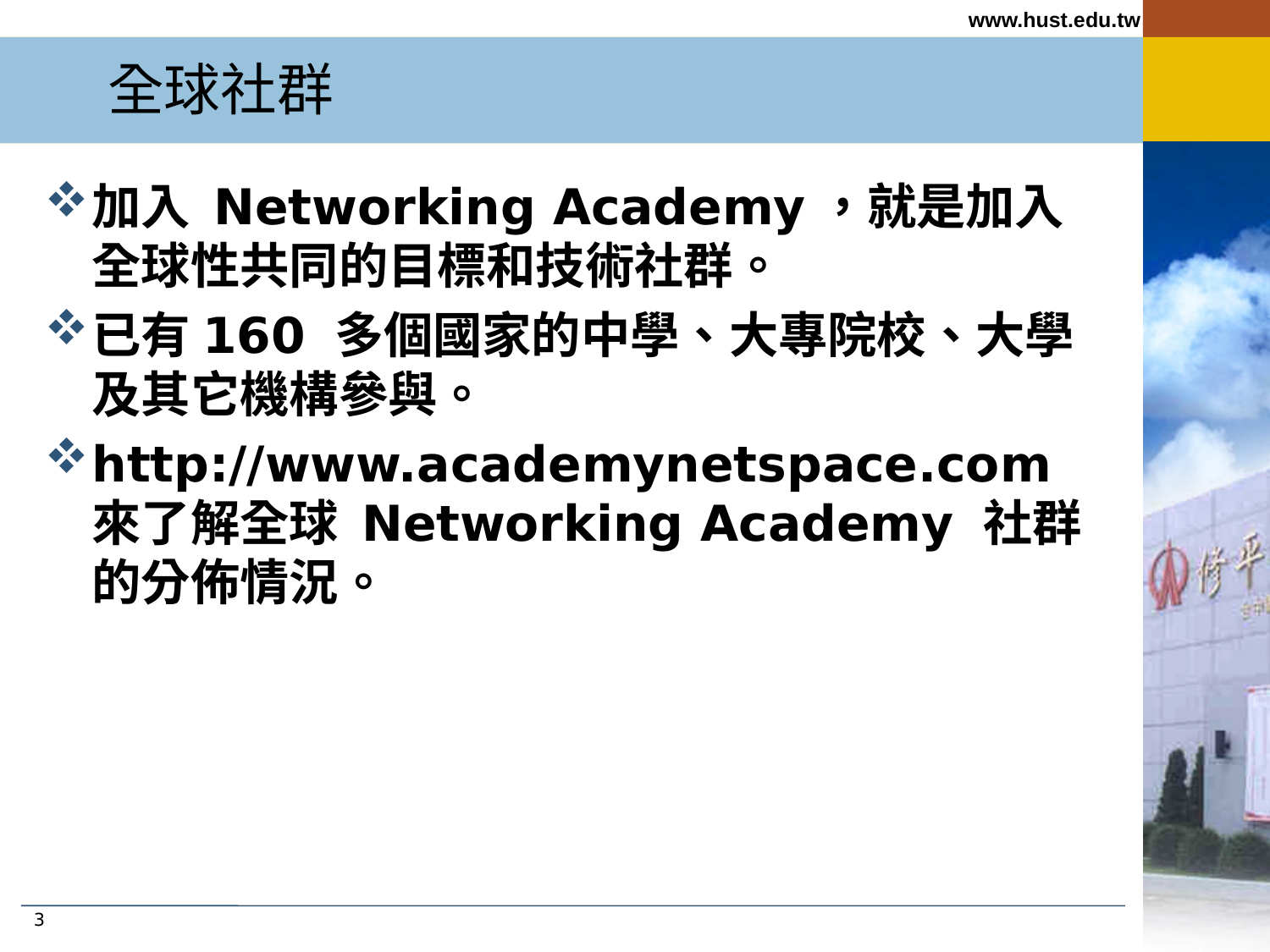

www.hust.edu.tw
# 全球社群
加入 Networking Academy，就是加入全球性共同的目標和技術社群。
已有160 多個國家的中學、大專院校、大學及其它機構參與。
http://www.academynetspace.com來了解全球 Networking Academy 社群的分佈情況。
3